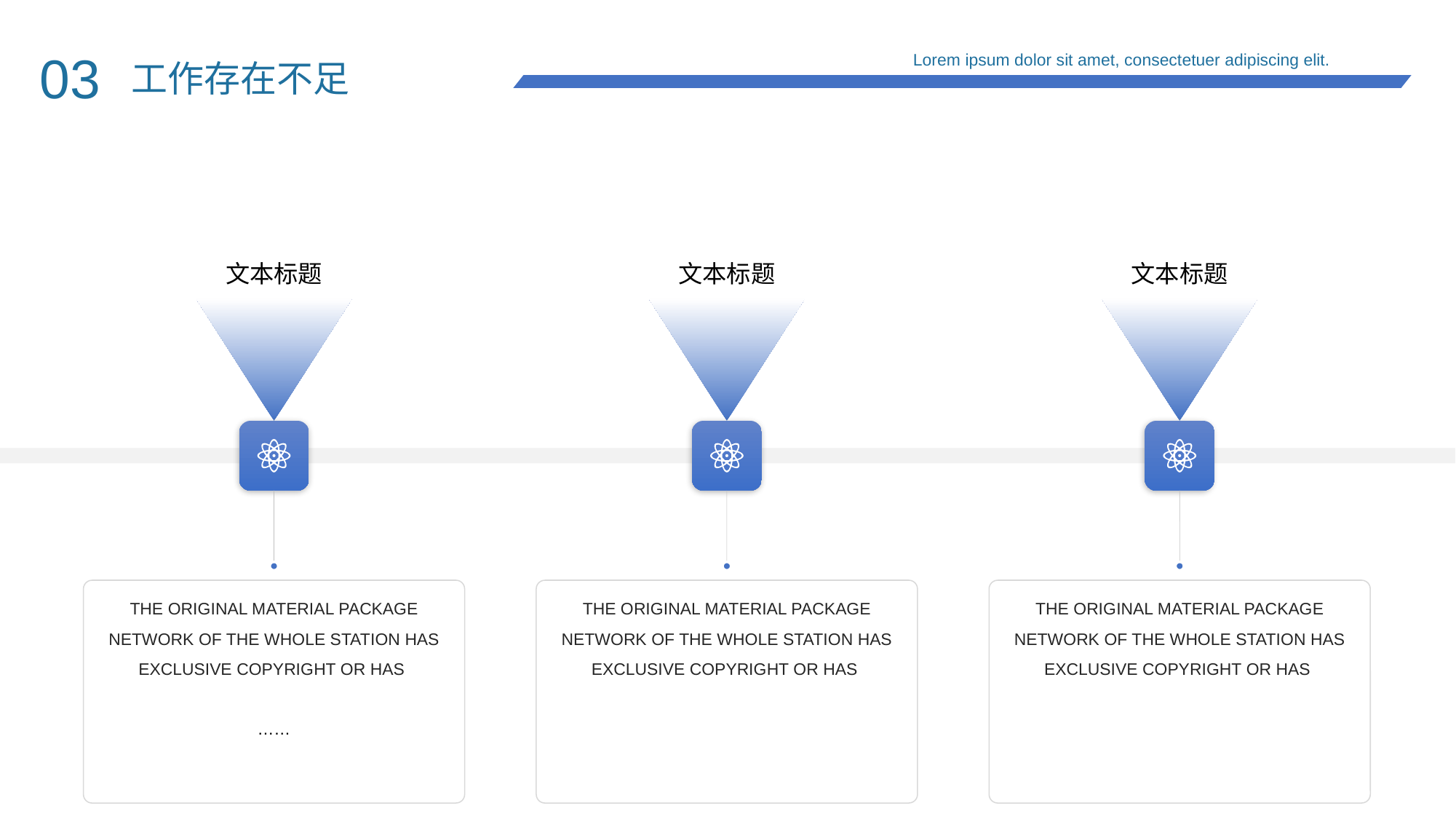

03
Lorem ipsum dolor sit amet, consectetuer adipiscing elit.
工作存在不足

文本标题

文本标题

文本标题

THE ORIGINAL MATERIAL PACKAGE NETWORK OF THE WHOLE STATION HAS EXCLUSIVE COPYRIGHT OR HAS

……

THE ORIGINAL MATERIAL PACKAGE NETWORK OF THE WHOLE STATION HAS EXCLUSIVE COPYRIGHT OR HAS

THE ORIGINAL MATERIAL PACKAGE NETWORK OF THE WHOLE STATION HAS EXCLUSIVE COPYRIGHT OR HAS